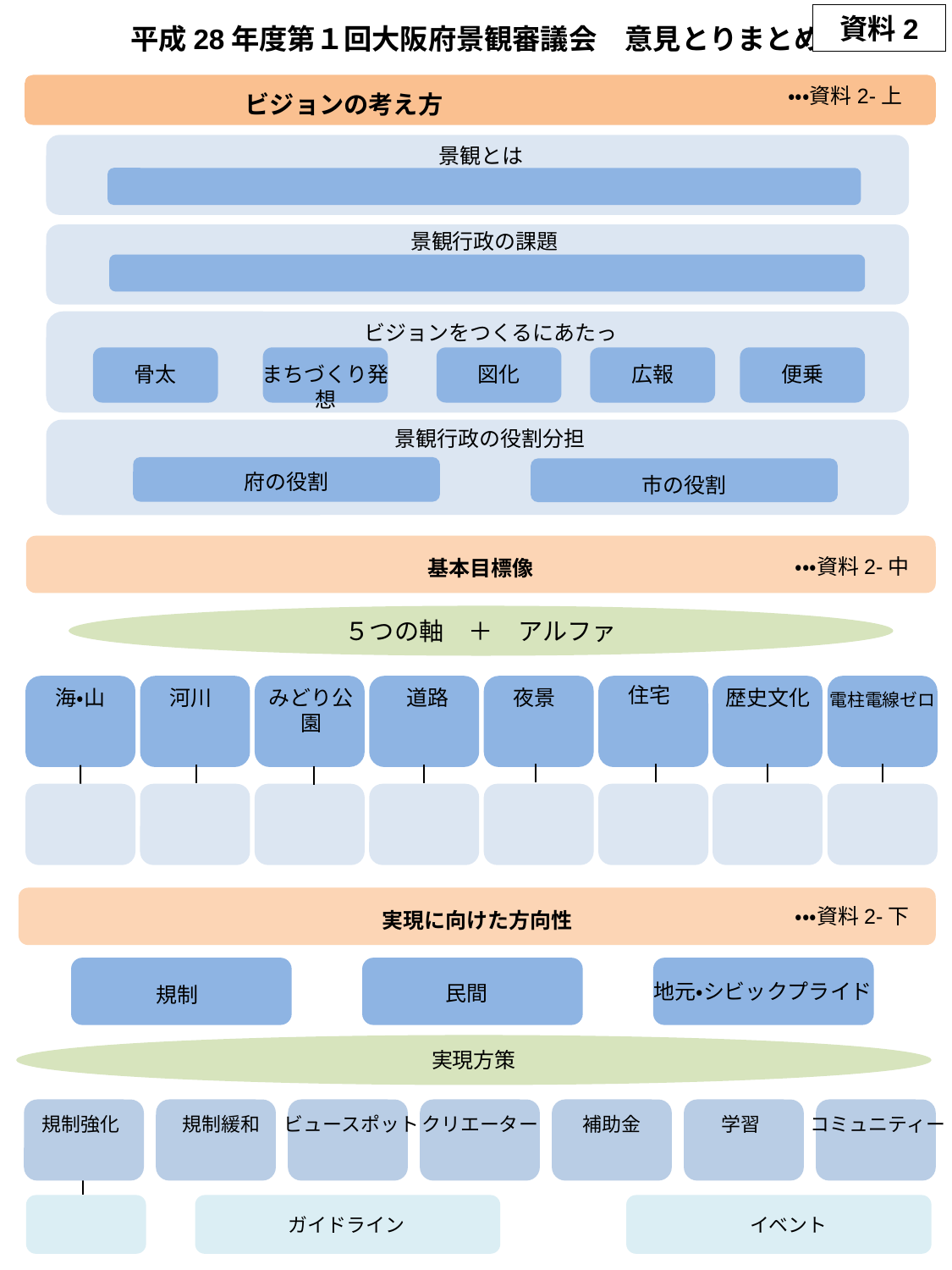

資料2
平成28年度第１回大阪府景観審議会　意見とりまとめ
ビジョンの考え方

・・・資料2-上

景観とは

景観行政の課題

ビジョンをつくるにあたって

骨太

まちづくり発想

図化

広報

便乗

景観行政の役割分担

府の役割

市の役割
基本目標像

・・・資料2-中
５つの軸　＋　アルファ

住宅

海・山
河川
みどり公園
道路
夜景
歴史文化
電柱電線ゼロ

実現に向けた方向性

・・・資料2-下

地元・シビックプライド
民間
規制
実現方策

規制強化
規制緩和
ビュースポット
クリエーター
補助金
学習
コミュニティー

ガイドライン

イベント